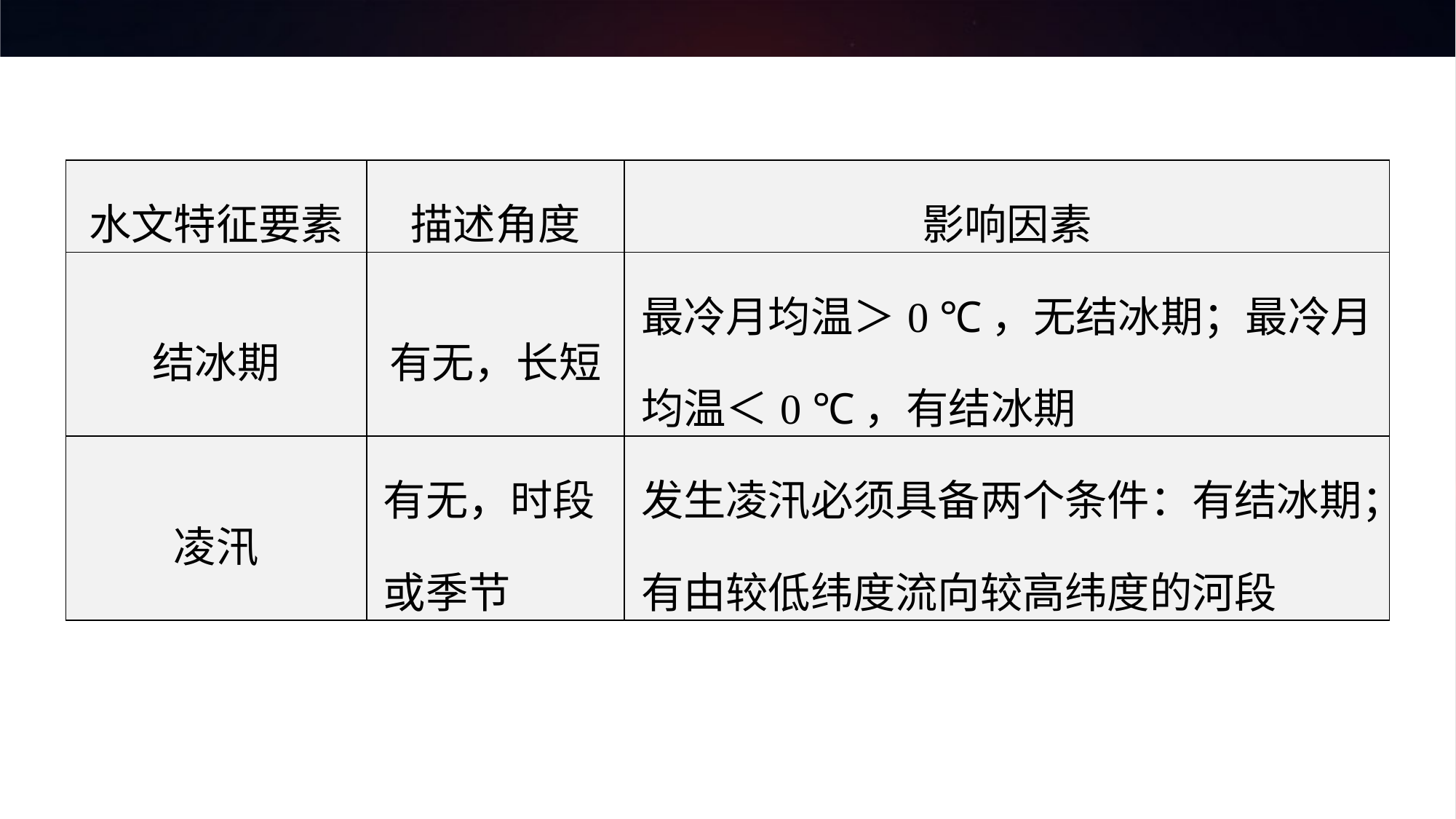

| 水文特征要素 | 描述角度 | 影响因素 |
| --- | --- | --- |
| 结冰期 | 有无，长短 | 最冷月均温＞0 ℃，无结冰期；最冷月均温＜0 ℃，有结冰期 |
| 凌汛 | 有无，时段或季节 | 发生凌汛必须具备两个条件：有结冰期；有由较低纬度流向较高纬度的河段 |